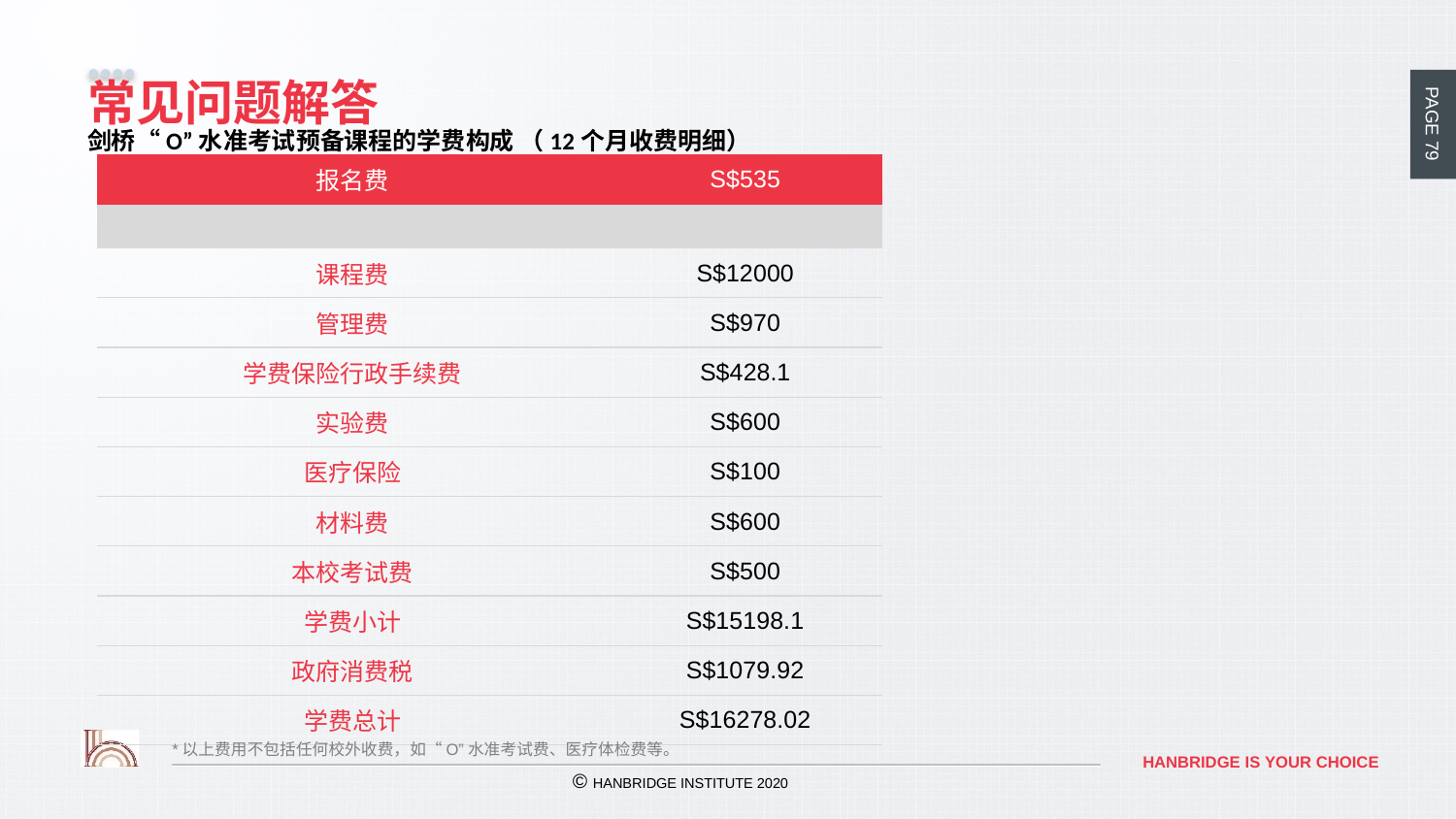

# 常见问题解答
剑桥“O”水准考试预备课程的学费构成 （12个月收费明细）
| 报名费 | S$535 |
| --- | --- |
|  |  |
| 课程费 | S$12000 |
| 管理费 | S$970 |
| 学费保险行政手续费 | S$428.1 |
| 实验费 | S$600 |
| 医疗保险 | S$100 |
| 材料费 | S$600 |
| 本校考试费 | S$500 |
| 学费小计 | S$15198.1 |
| 政府消费税 | S$1079.92 |
| 学费总计 | S$16278.02 |
*以上费用不包括任何校外收费，如“O”水准考试费、医疗体检费等。